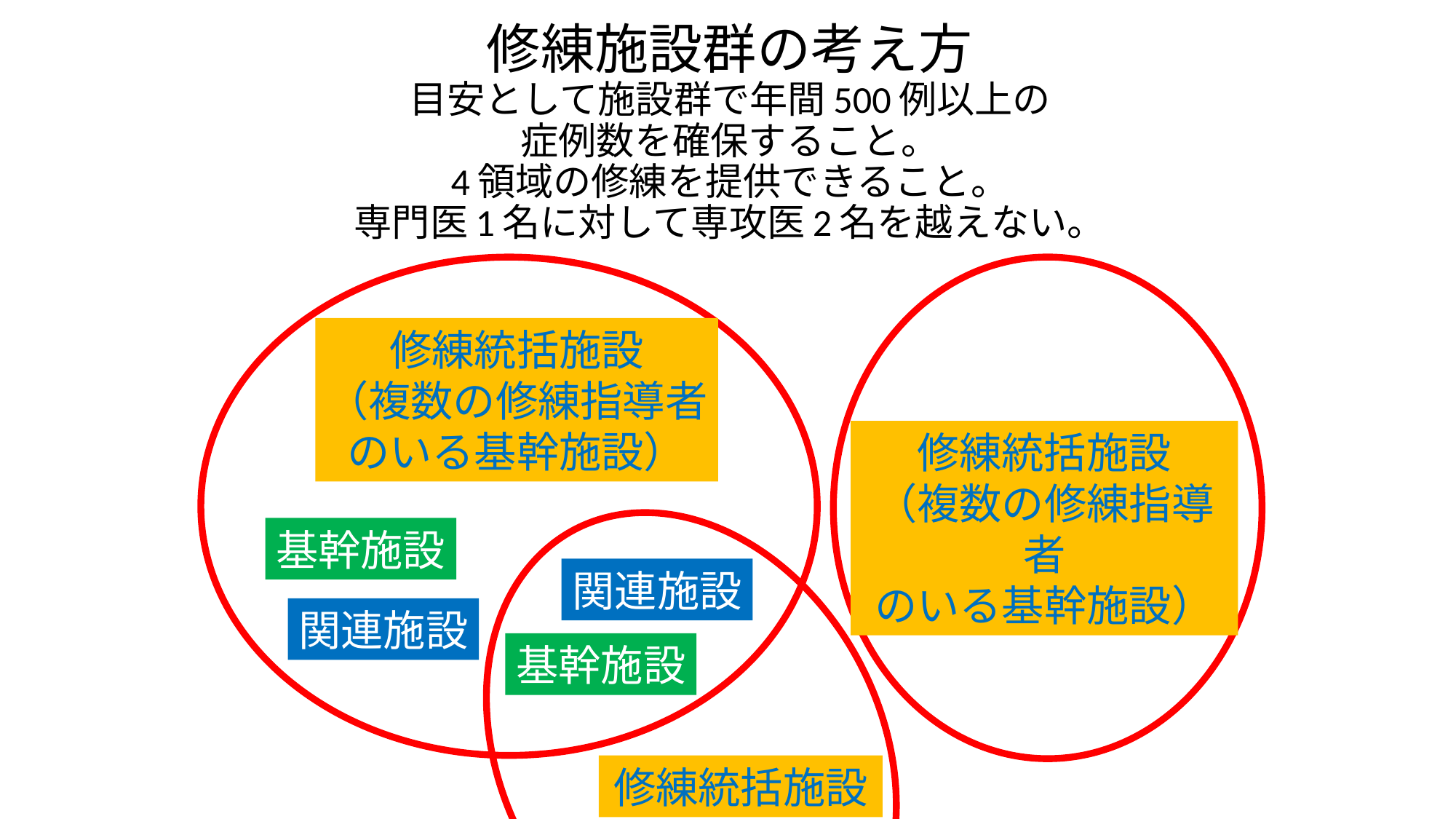

# 修練施設群の考え方 目安として施設群で年間500例以上の 症例数を確保すること。 4領域の修練を提供できること。 専門医1名に対して専攻医2名を越えない。

修練統括施設
（複数の修練指導者
のいる基幹施設）
修練統括施設
（複数の修練指導者
のいる基幹施設）

基幹施設
関連施設
関連施設
基幹施設
修練統括施設